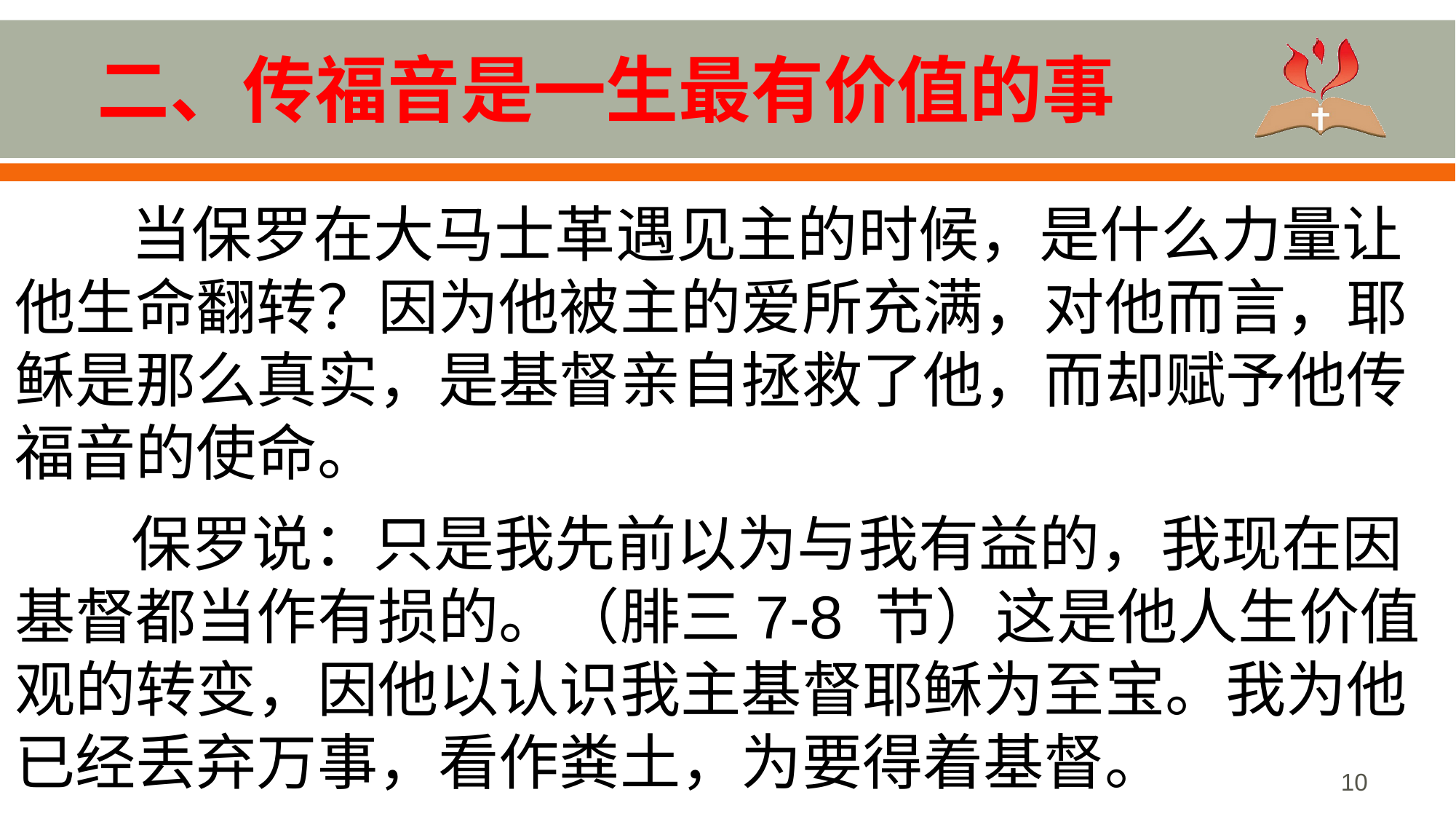

# 二、传福音是一生最有价值的事
当保罗在大马士革遇见主的时候，是什么力量让他生命翻转？因为他被主的爱所充满，对他而言，耶稣是那么真实，是基督亲自拯救了他，而却赋予他传福音的使命。
保罗说：只是我先前以为与我有益的，我现在因基督都当作有损的。（腓三7-8 节）这是他人生价值观的转变，因他以认识我主基督耶稣为至宝。我为他已经丢弃万事，看作粪土，为要得着基督。

10